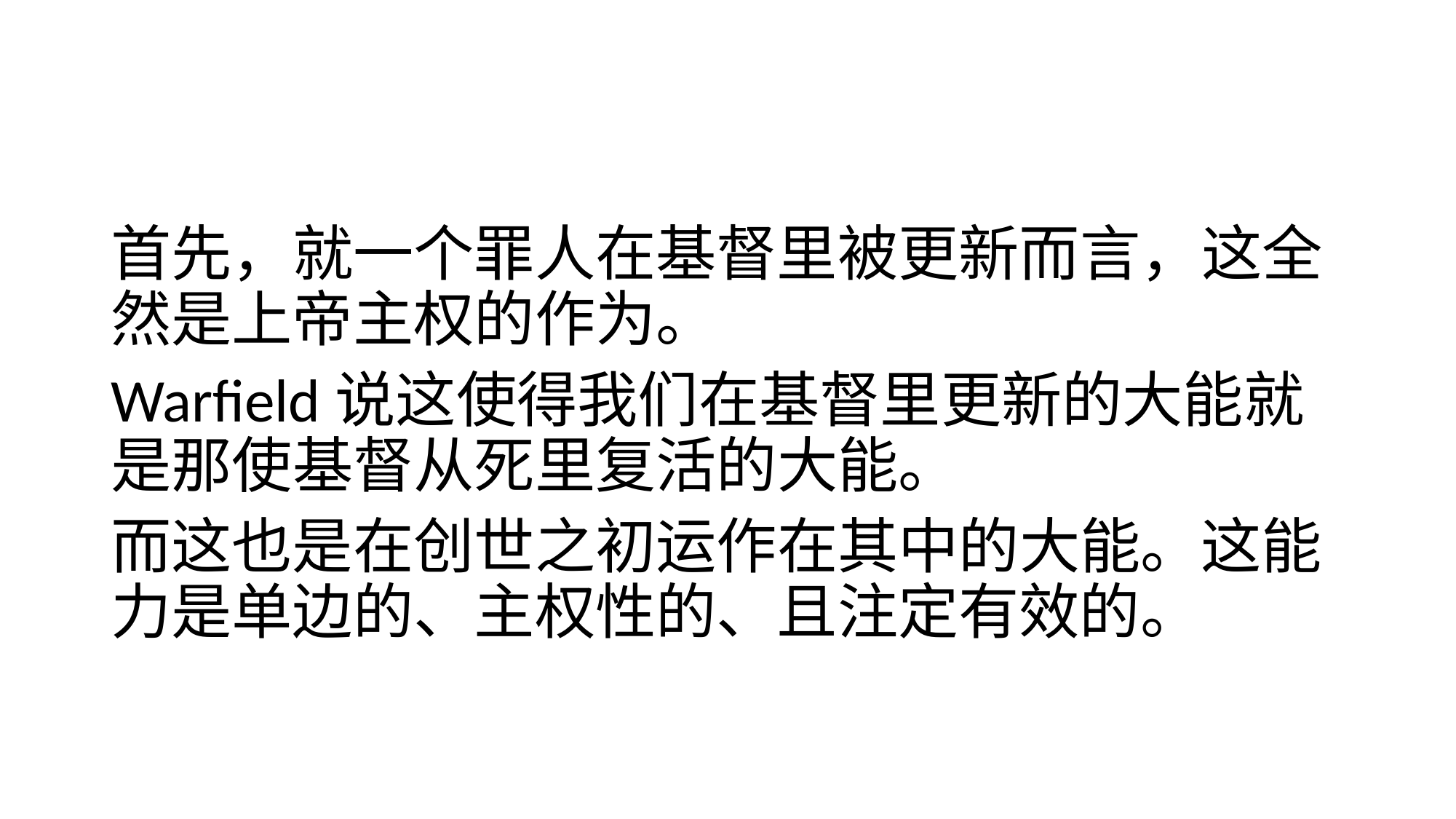

#
首先，就一个罪人在基督里被更新而言，这全然是上帝主权的作为。
Warfield说这使得我们在基督里更新的大能就是那使基督从死里复活的大能。
而这也是在创世之初运作在其中的大能。这能力是单边的、主权性的、且注定有效的。